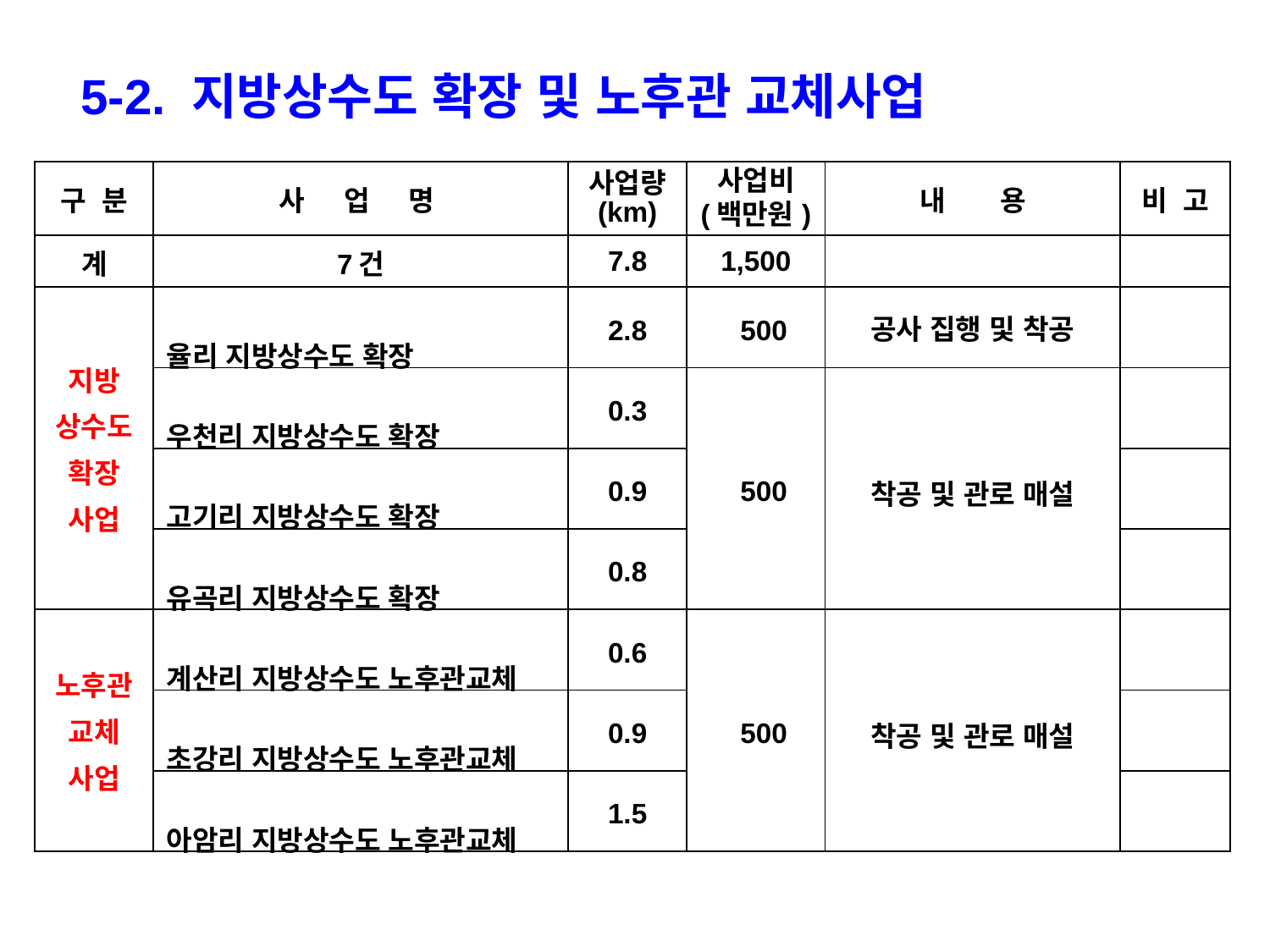

5-2. 지방상수도 확장 및 노후관 교체사업
| 구 분 | 사 업 명 | 사업량 (km) | 사업비 (백만원) | 내 용 | 비 고 |
| --- | --- | --- | --- | --- | --- |
| 계 | 7건 | 7.8 | 1,500 |  |  |
| 지방 상수도 확장 사업 | 율리 지방상수도 확장 | 2.8 | 500 | 공사 집행 및 착공 |  |
|  | 우천리 지방상수도 확장 | 0.3 | 500 | 착공 및 관로 매설 |  |
|  | 고기리 지방상수도 확장 | 0.9 |  |  |  |
|  | 유곡리 지방상수도 확장 | 0.8 |  |  |  |
| 노후관 교체 사업 | 계산리 지방상수도 노후관교체 | 0.6 | 500 | 착공 및 관로 매설 |  |
|  | 초강리 지방상수도 노후관교체 | 0.9 |  |  |  |
|  | 아암리 지방상수도 노후관교체 | 1.5 |  |  |  |